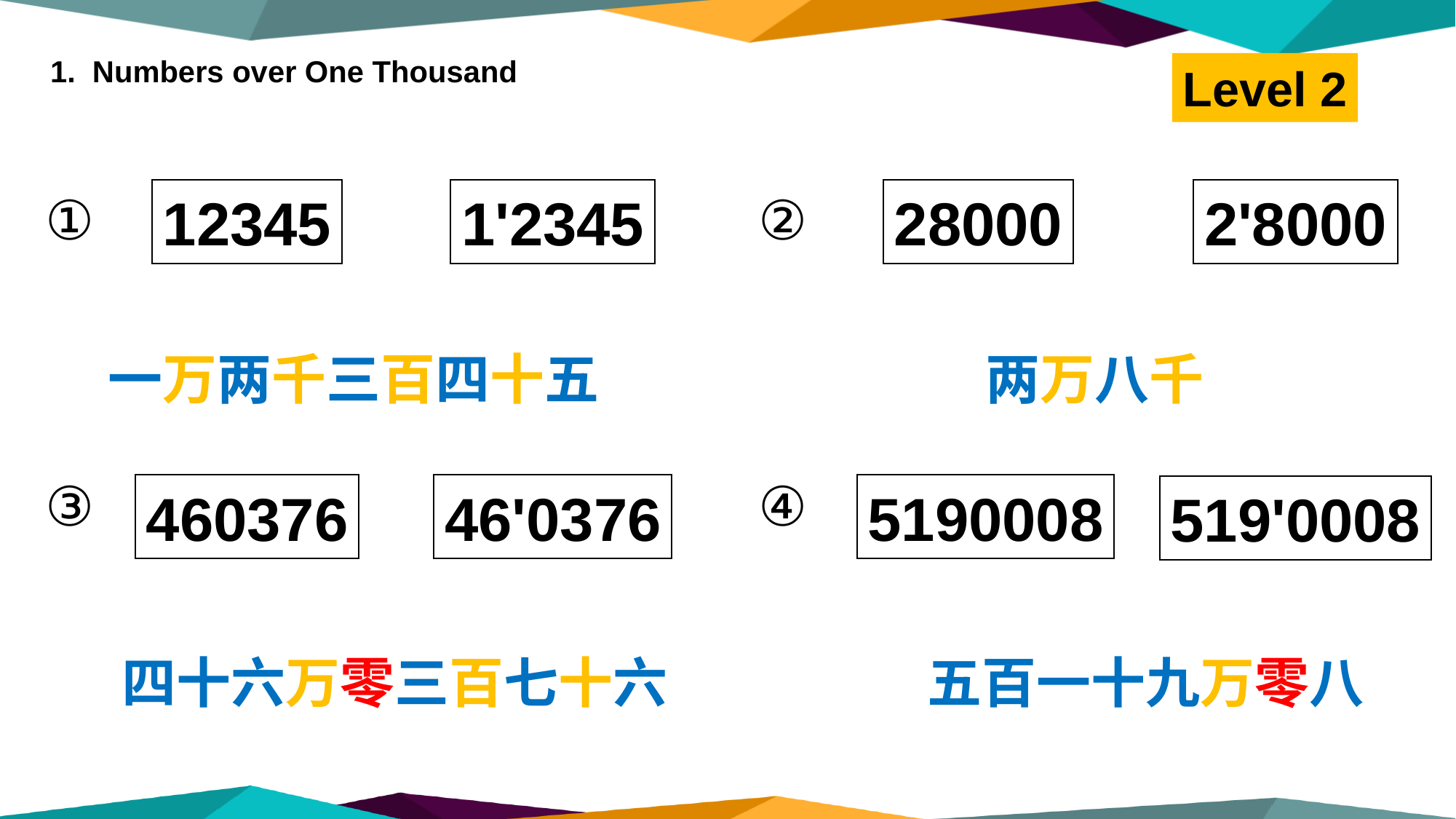

1.  Numbers over One Thousand
Level 2
①                                            ②
12345
1'2345
28000
2'8000
一万两千三百四十五
两万八千
③                                            ④
460376
46'0376
5190008
519'0008
四十六万零三百七十六
五百一十九万零八